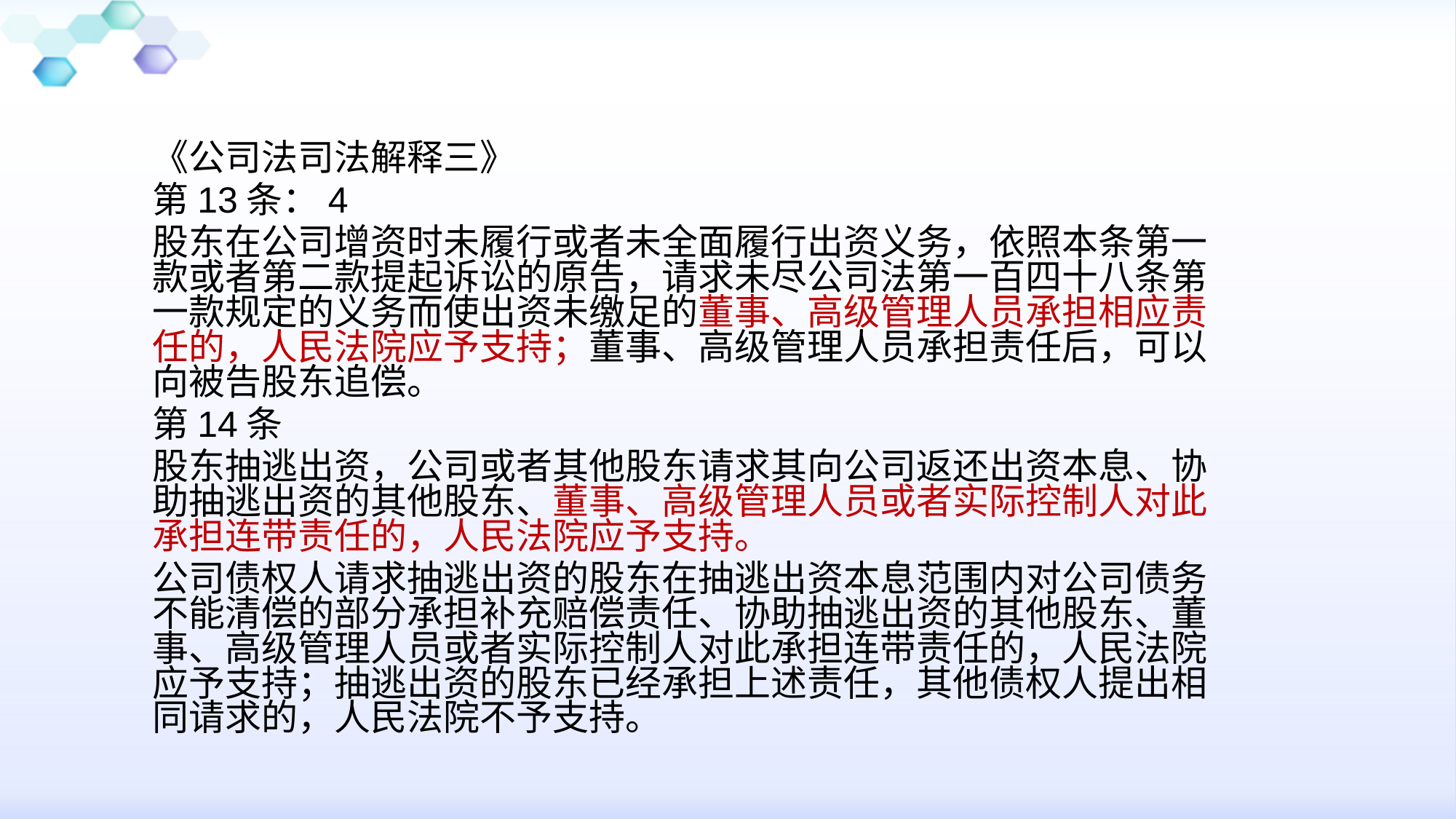

《公司法司法解释三》
第13条：4
股东在公司增资时未履行或者未全面履行出资义务，依照本条第一款或者第二款提起诉讼的原告，请求未尽公司法第一百四十八条第一款规定的义务而使出资未缴足的董事、高级管理人员承担相应责任的，人民法院应予支持；董事、高级管理人员承担责任后，可以向被告股东追偿。
第14条
股东抽逃出资，公司或者其他股东请求其向公司返还出资本息、协助抽逃出资的其他股东、董事、高级管理人员或者实际控制人对此承担连带责任的，人民法院应予支持。
公司债权人请求抽逃出资的股东在抽逃出资本息范围内对公司债务不能清偿的部分承担补充赔偿责任、协助抽逃出资的其他股东、董事、高级管理人员或者实际控制人对此承担连带责任的，人民法院应予支持；抽逃出资的股东已经承担上述责任，其他债权人提出相同请求的，人民法院不予支持。